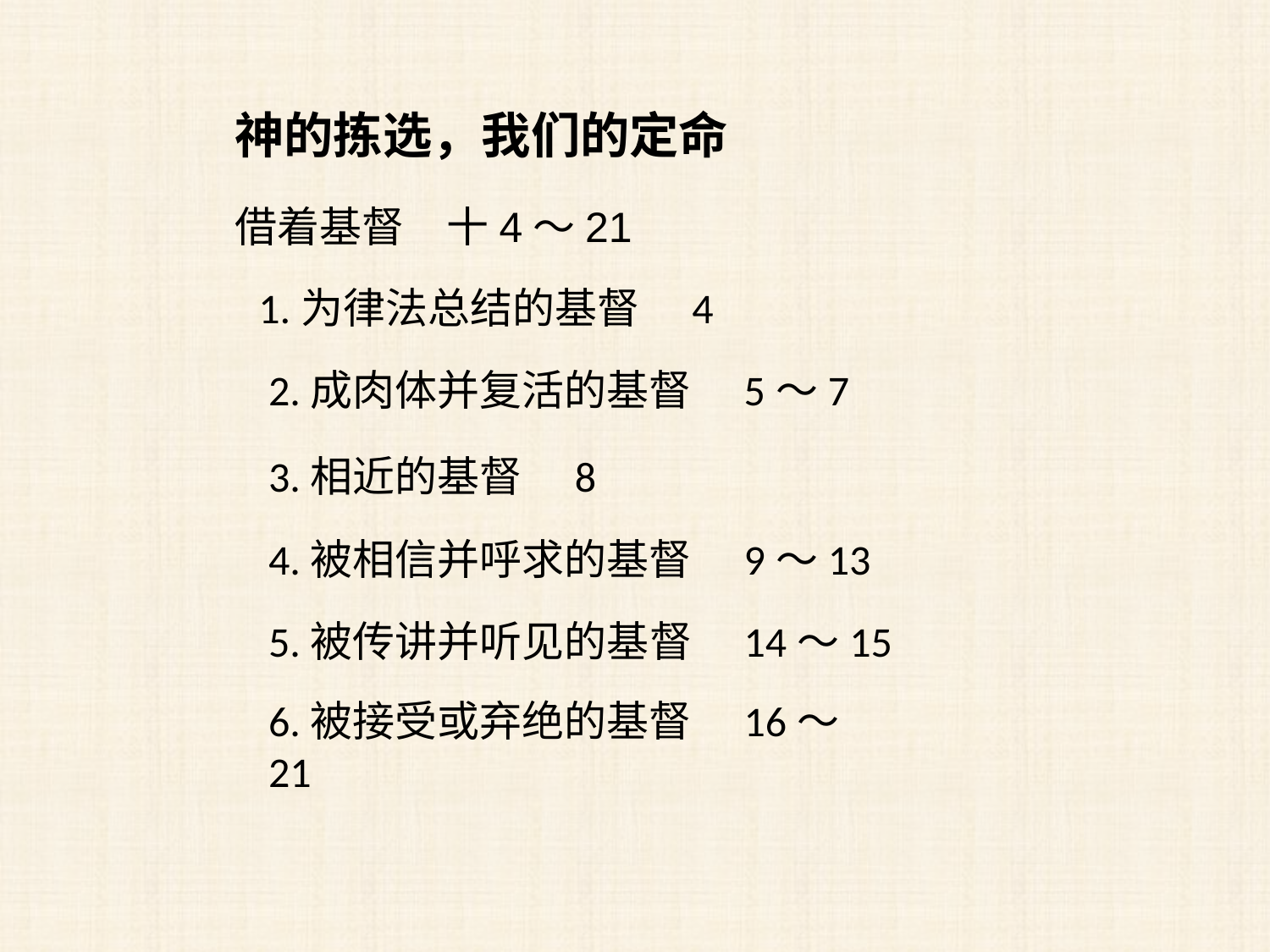

神的拣选，我们的定命
借着基督　十4～21
1.为律法总结的基督　4
2.成肉体并复活的基督　5～7
3.相近的基督　8
4.被相信并呼求的基督　9～13
5.被传讲并听见的基督　14～15
6.被接受或弃绝的基督　16～21